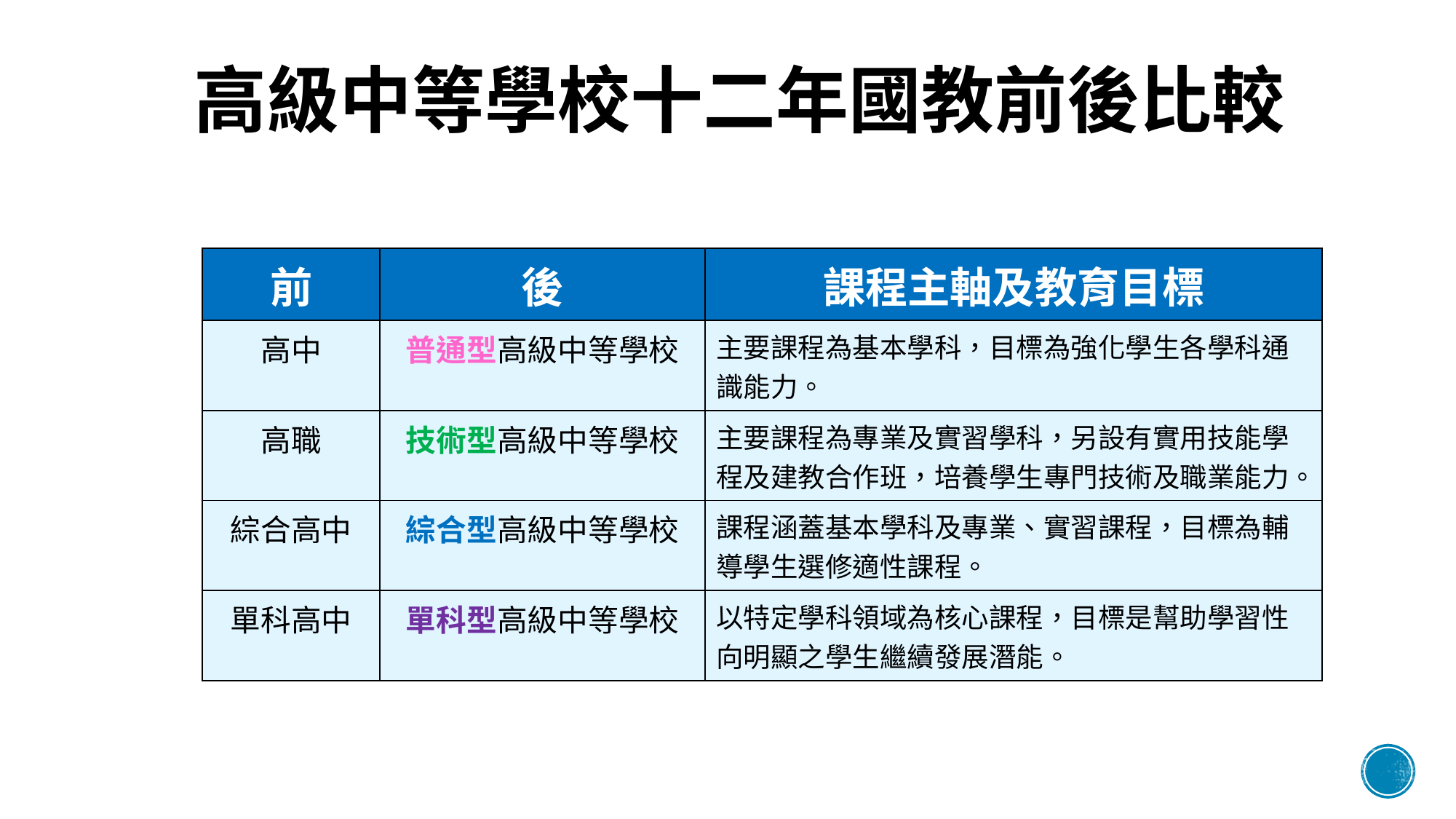

# 高級中等學校十二年國教前後比較
| 前 | 後 | 課程主軸及教育目標 |
| --- | --- | --- |
| 高中 | 普通型高級中等學校 | 主要課程為基本學科，目標為強化學生各學科通識能力。 |
| 高職 | 技術型高級中等學校 | 主要課程為專業及實習學科，另設有實用技能學程及建教合作班，培養學生專門技術及職業能力。 |
| 綜合高中 | 綜合型高級中等學校 | 課程涵蓋基本學科及專業、實習課程，目標為輔導學生選修適性課程。 |
| 單科高中 | 單科型高級中等學校 | 以特定學科領域為核心課程，目標是幫助學習性向明顯之學生繼續發展潛能。 |